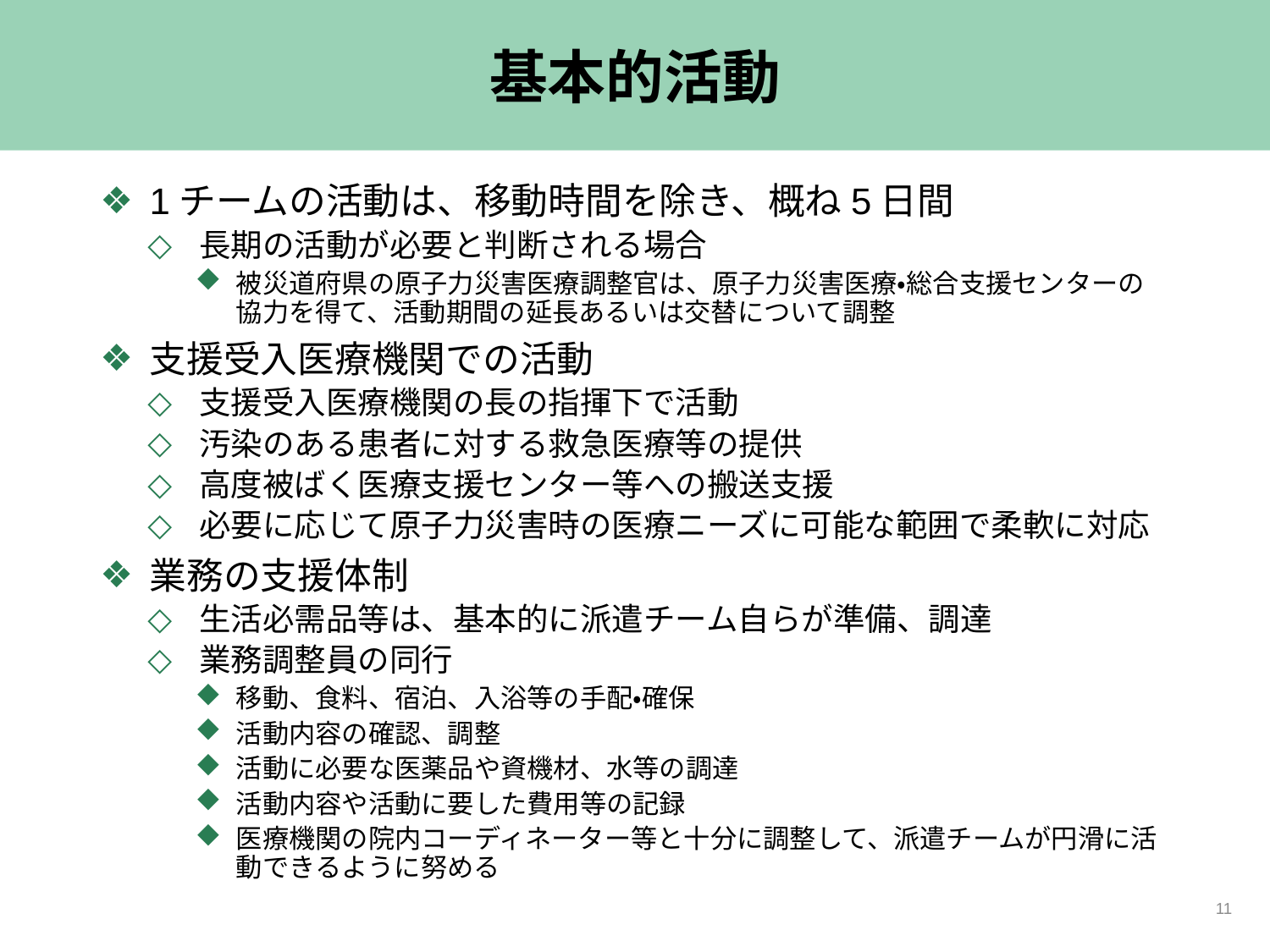

# 基本的活動
1チームの活動は、移動時間を除き、概ね5日間
長期の活動が必要と判断される場合
被災道府県の原子力災害医療調整官は、原子力災害医療・総合支援センターの協力を得て、活動期間の延長あるいは交替について調整
支援受入医療機関での活動
支援受入医療機関の長の指揮下で活動
汚染のある患者に対する救急医療等の提供
高度被ばく医療支援センター等への搬送支援
必要に応じて原子力災害時の医療ニーズに可能な範囲で柔軟に対応
業務の支援体制
生活必需品等は、基本的に派遣チーム自らが準備、調達
業務調整員の同行
移動、食料、宿泊、入浴等の手配・確保
活動内容の確認、調整
活動に必要な医薬品や資機材、水等の調達
活動内容や活動に要した費用等の記録
医療機関の院内コーディネーター等と十分に調整して、派遣チームが円滑に活動できるように努める
11